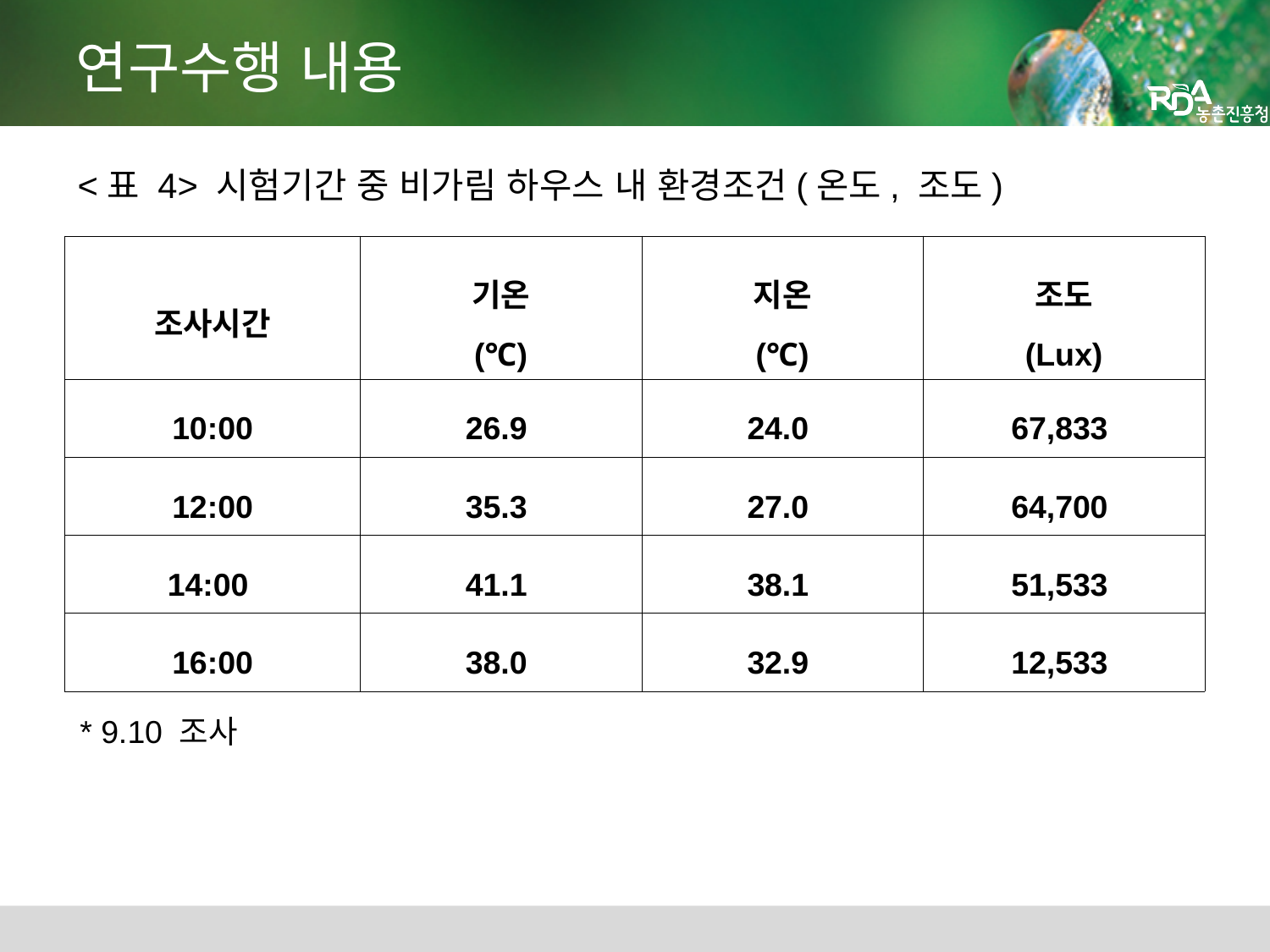

# 연구수행 내용
<표 4> 시험기간 중 비가림 하우스 내 환경조건(온도, 조도)
| 조사시간 | 기온 (℃) | 지온 (℃) | 조도 (Lux) |
| --- | --- | --- | --- |
| 10:00 | 26.9 | 24.0 | 67,833 |
| 12:00 | 35.3 | 27.0 | 64,700 |
| 14:00 | 41.1 | 38.1 | 51,533 |
| 16:00 | 38.0 | 32.9 | 12,533 |
* 9.10 조사